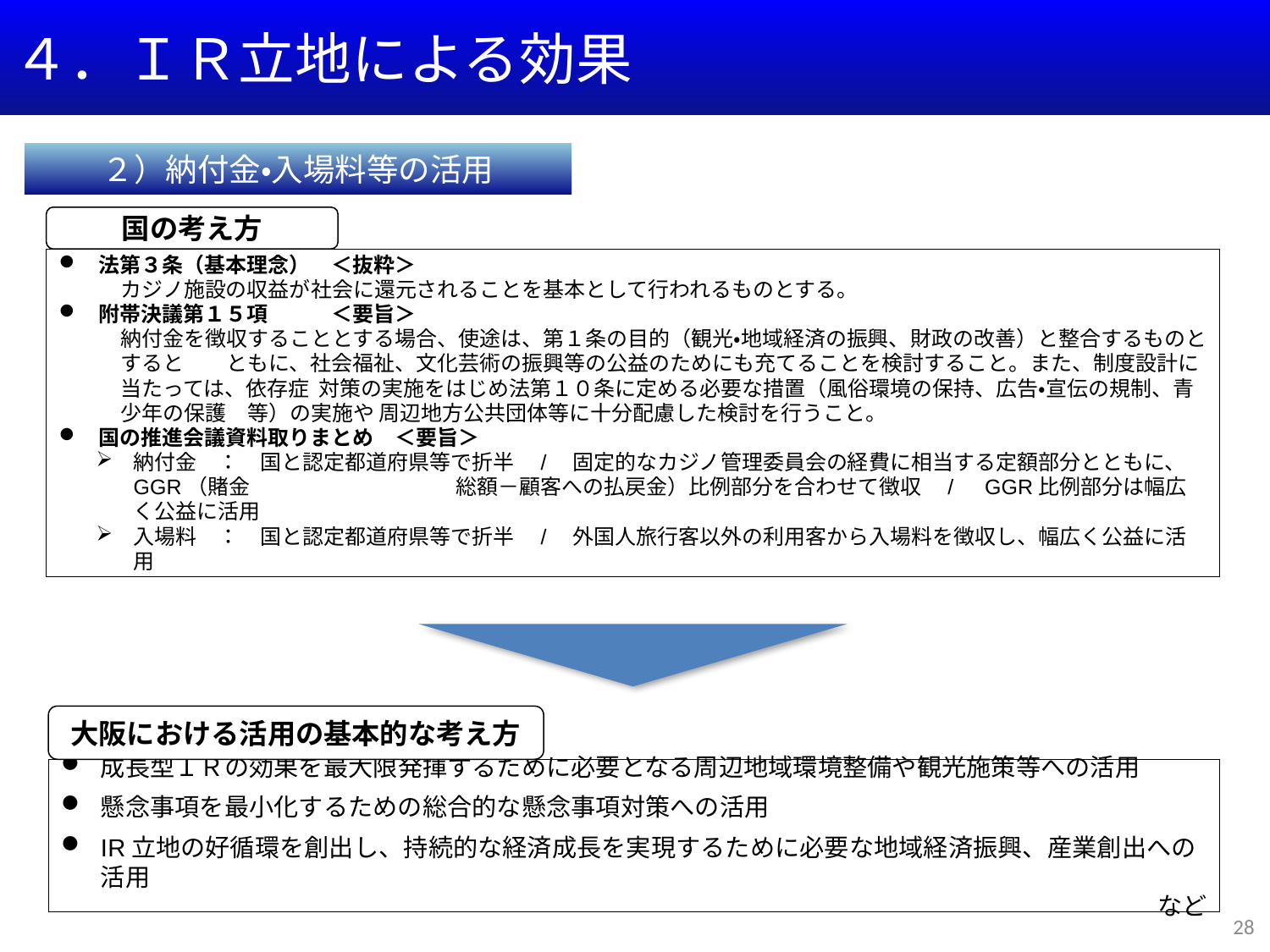

４．ＩＲ立地による効果
２）納付金・入場料等の活用
国の考え方
法第３条（基本理念）　＜抜粋＞
カジノ施設の収益が社会に還元されることを基本として行われるものとする。
附帯決議第１５項　　　＜要旨＞
納付金を徴収することとする場合、使途は、第１条の目的（観光・地域経済の振興、財政の改善）と整合するものとすると　　ともに、社会福祉、文化芸術の振興等の公益のためにも充てることを検討すること。また、制度設計に当たっては、依存症  対策の実施をはじめ法第１０条に定める必要な措置（風俗環境の保持、広告・宣伝の規制、青少年の保護　等）の実施や 周辺地方公共団体等に十分配慮した検討を行うこと。
国の推進会議資料取りまとめ　＜要旨＞
納付金　：　国と認定都道府県等で折半　/　固定的なカジノ管理委員会の経費に相当する定額部分とともに、GGR（賭金		　　　 総額－顧客への払戻金）比例部分を合わせて徴収　/　GGR比例部分は幅広く公益に活用
入場料　：　国と認定都道府県等で折半　/　外国人旅行客以外の利用客から入場料を徴収し、幅広く公益に活用

大阪における活用の基本的な考え方
成長型ＩＲの効果を最大限発揮するために必要となる周辺地域環境整備や観光施策等への活用
懸念事項を最小化するための総合的な懸念事項対策への活用
IR立地の好循環を創出し、持続的な経済成長を実現するために必要な地域経済振興、産業創出への活用
など
28